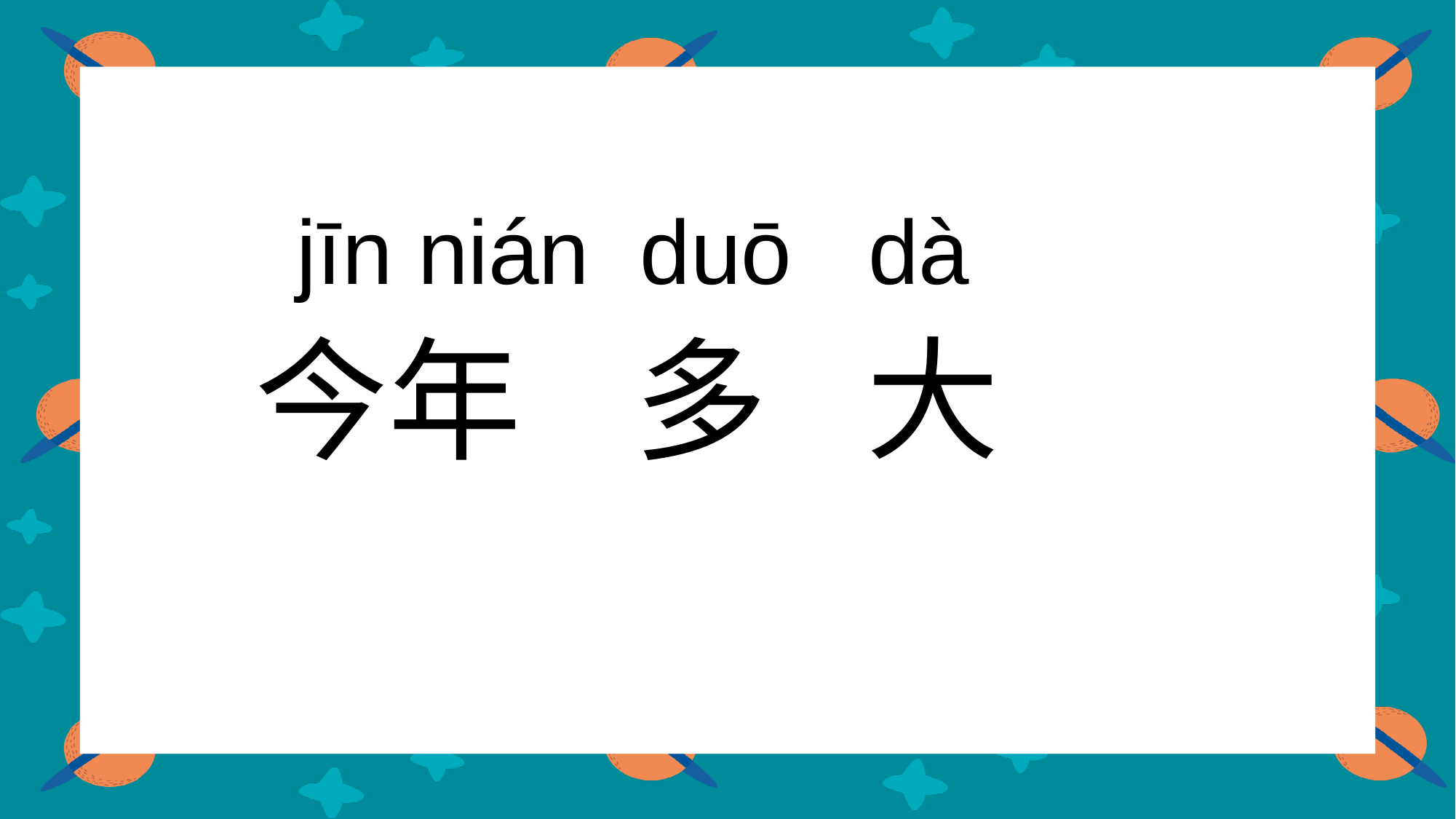

jīn nián  duō   dà
大
多
今年